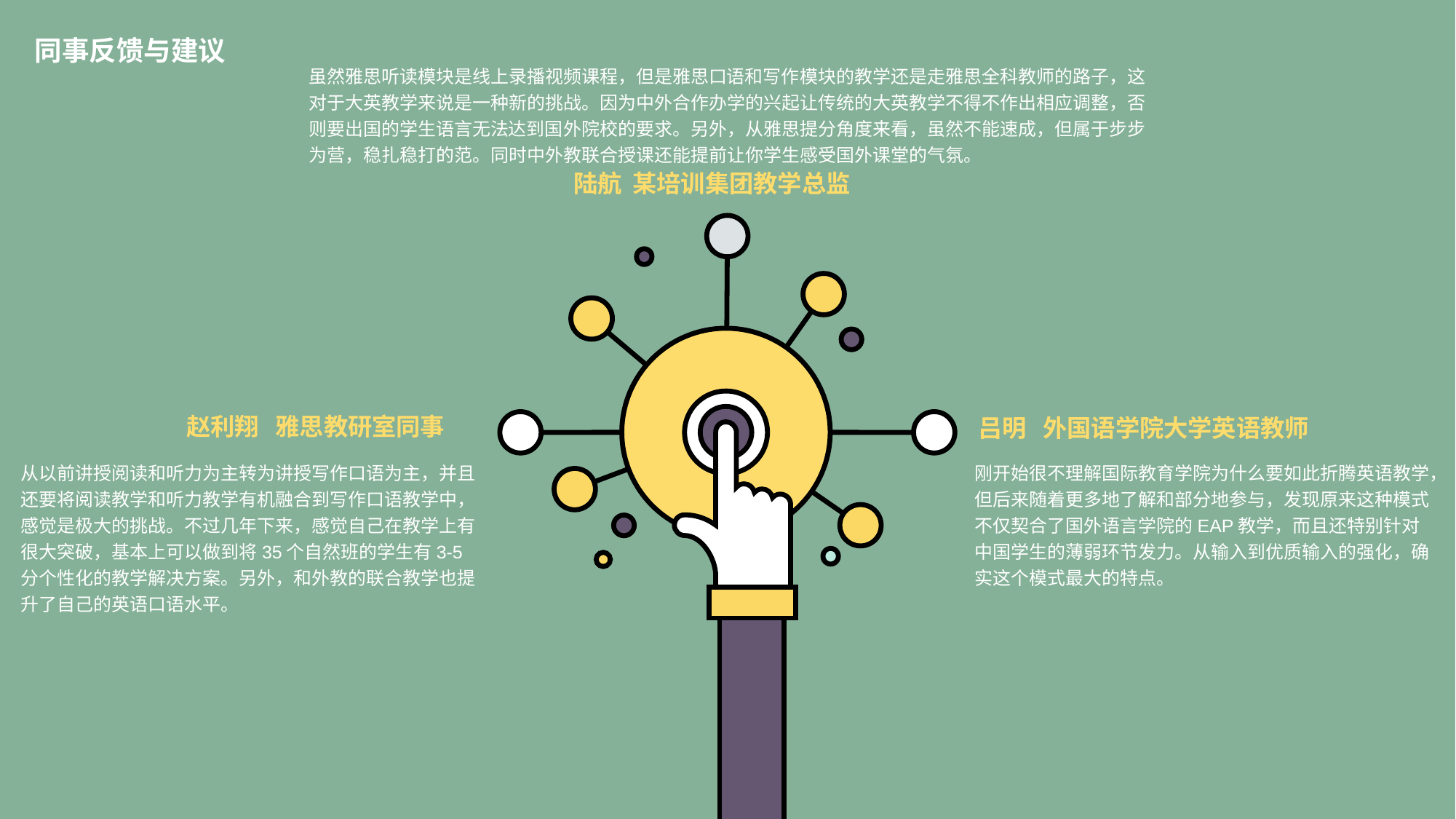

同事反馈与建议
虽然雅思听读模块是线上录播视频课程，但是雅思口语和写作模块的教学还是走雅思全科教师的路子，这对于大英教学来说是一种新的挑战。因为中外合作办学的兴起让传统的大英教学不得不作出相应调整，否则要出国的学生语言无法达到国外院校的要求。另外，从雅思提分角度来看，虽然不能速成，但属于步步为营，稳扎稳打的范。同时中外教联合授课还能提前让你学生感受国外课堂的气氛。
陆航  某培训集团教学总监

赵利翔   雅思教研室同事
吕明   外国语学院大学英语教师
从以前讲授阅读和听力为主转为讲授写作口语为主，并且还要将阅读教学和听力教学有机融合到写作口语教学中，感觉是极大的挑战。不过几年下来，感觉自己在教学上有很大突破，基本上可以做到将35个自然班的学生有3-5分个性化的教学解决方案。另外，和外教的联合教学也提升了自己的英语口语水平。
刚开始很不理解国际教育学院为什么要如此折腾英语教学，但后来随着更多地了解和部分地参与，发现原来这种模式不仅契合了国外语言学院的EAP教学，而且还特别针对中国学生的薄弱环节发力。从输入到优质输入的强化，确实这个模式最大的特点。